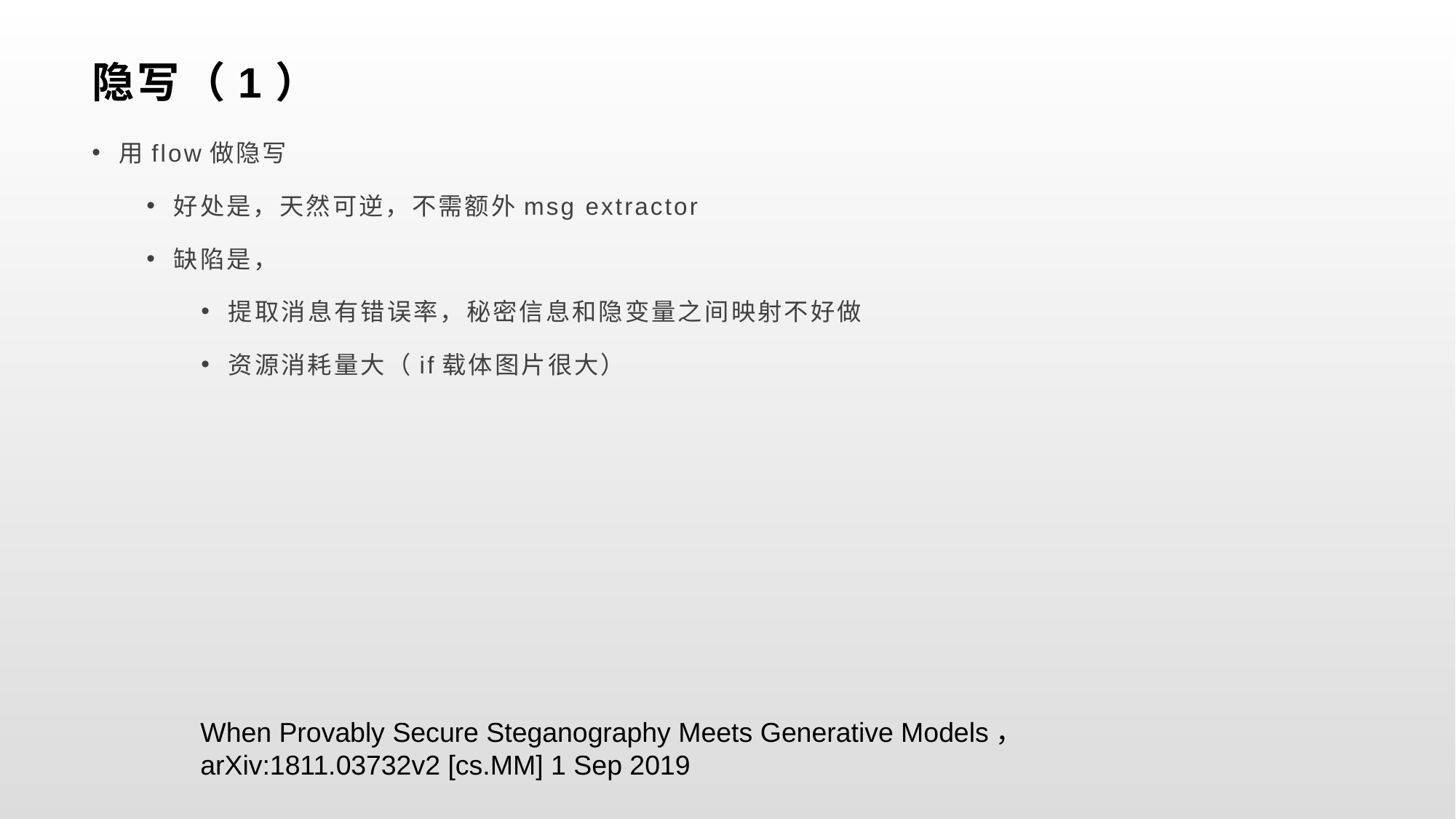

# 隐写（1）
用flow做隐写
好处是，天然可逆，不需额外msg extractor
缺陷是，
提取消息有错误率，秘密信息和隐变量之间映射不好做
资源消耗量大（if载体图片很大）

When Provably Secure Steganography Meets Generative Models，
arXiv:1811.03732v2 [cs.MM] 1 Sep 2019